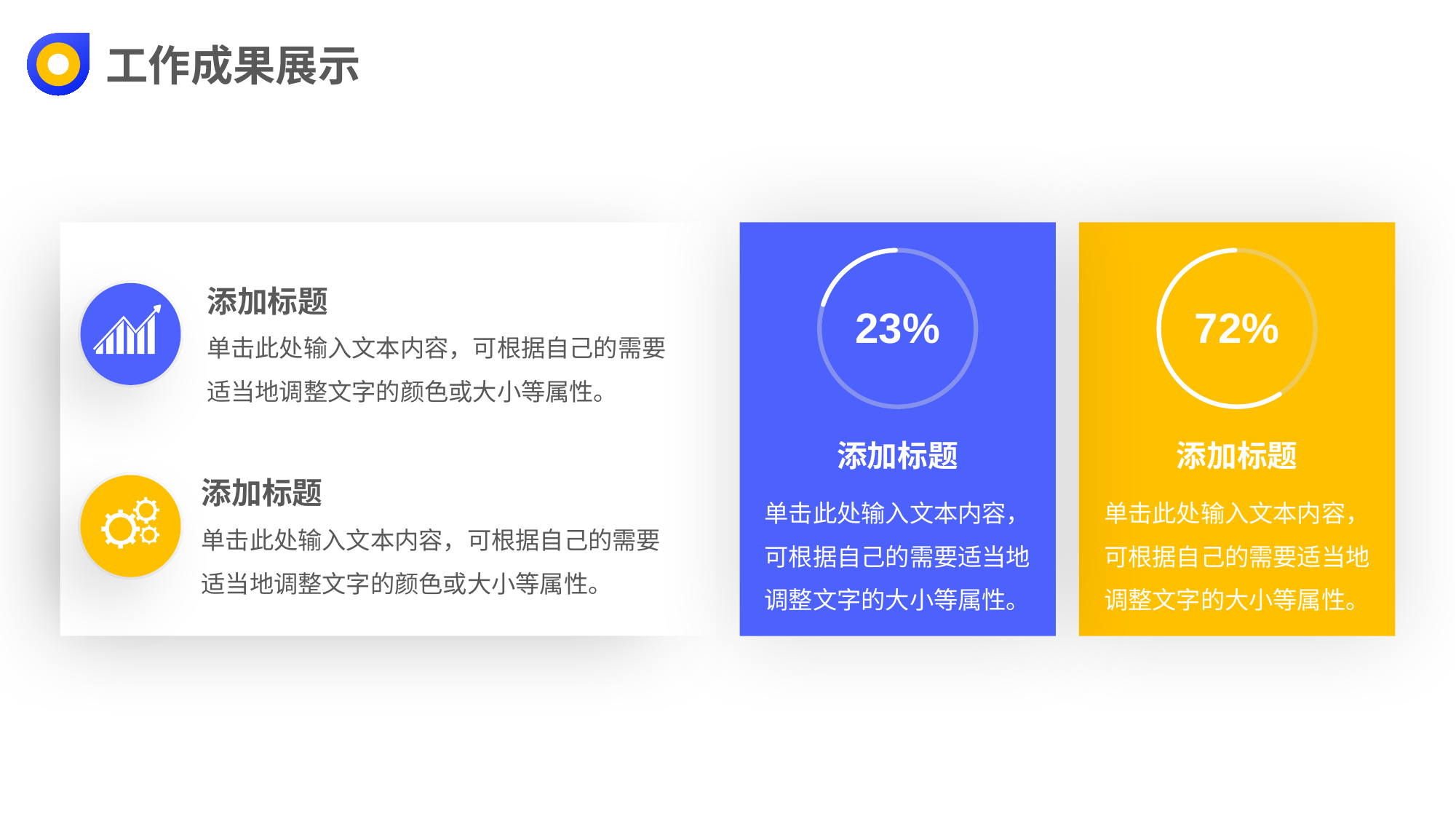

工作成果展示

添加标题
单击此处输入文本内容，可根据自己的需要适当地调整文字的颜色或大小等属性。

添加标题
单击此处输入文本内容，可根据自己的需要适当地调整文字的颜色或大小等属性。

23%
添加标题
单击此处输入文本内容，可根据自己的需要适当地调整文字的大小等属性。

72%
添加标题
单击此处输入文本内容，可根据自己的需要适当地调整文字的大小等属性。
PPT下载 http://www.1ppt.com/xiazai/